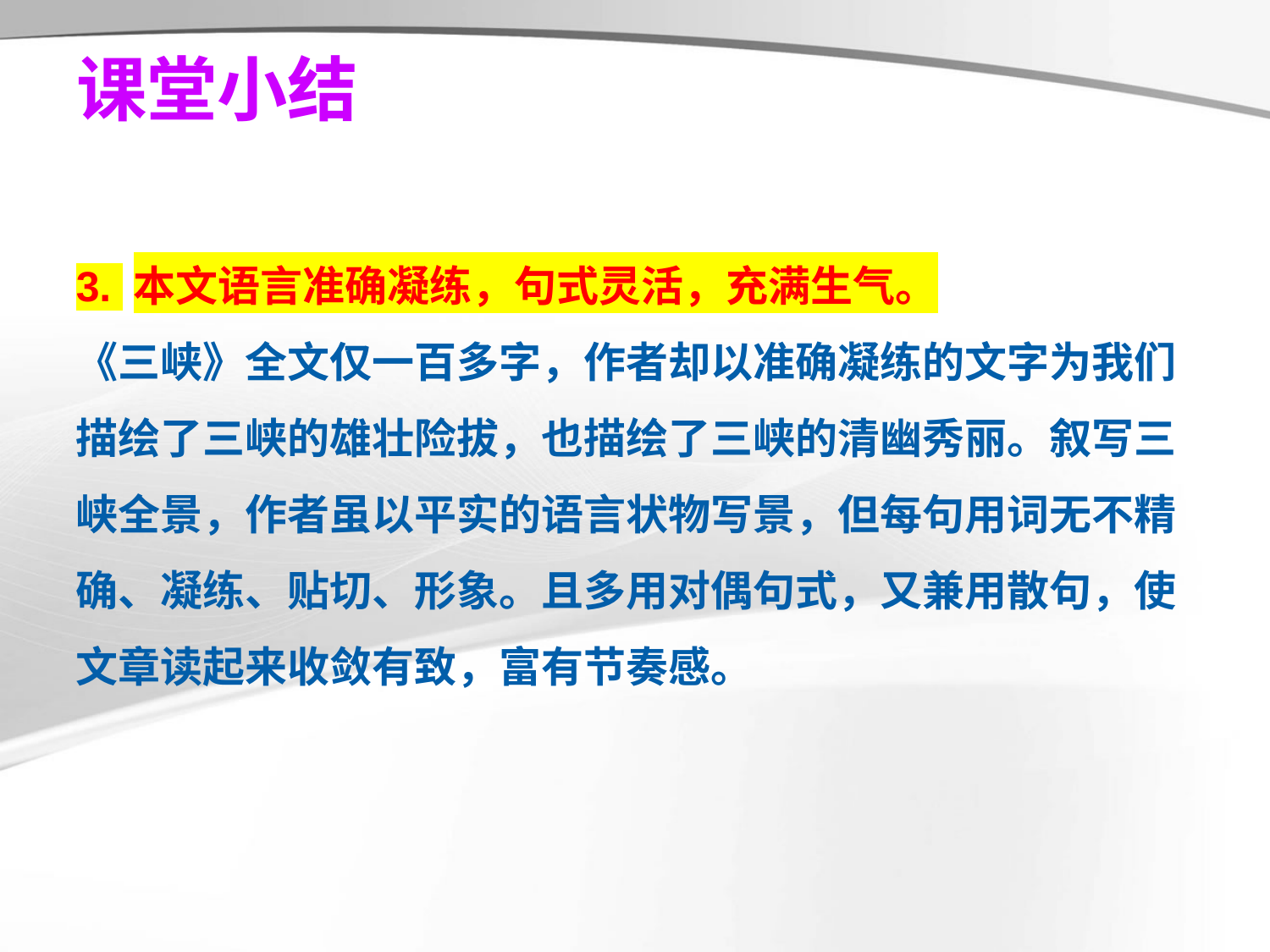

# 课堂小结
3. 本文语言准确凝练，句式灵活，充满生气。
《三峡》全文仅一百多字，作者却以准确凝练的文字为我们描绘了三峡的雄壮险拔，也描绘了三峡的清幽秀丽。叙写三峡全景，作者虽以平实的语言状物写景，但每句用词无不精确、凝练、贴切、形象。且多用对偶句式，又兼用散句，使文章读起来收敛有致，富有节奏感。